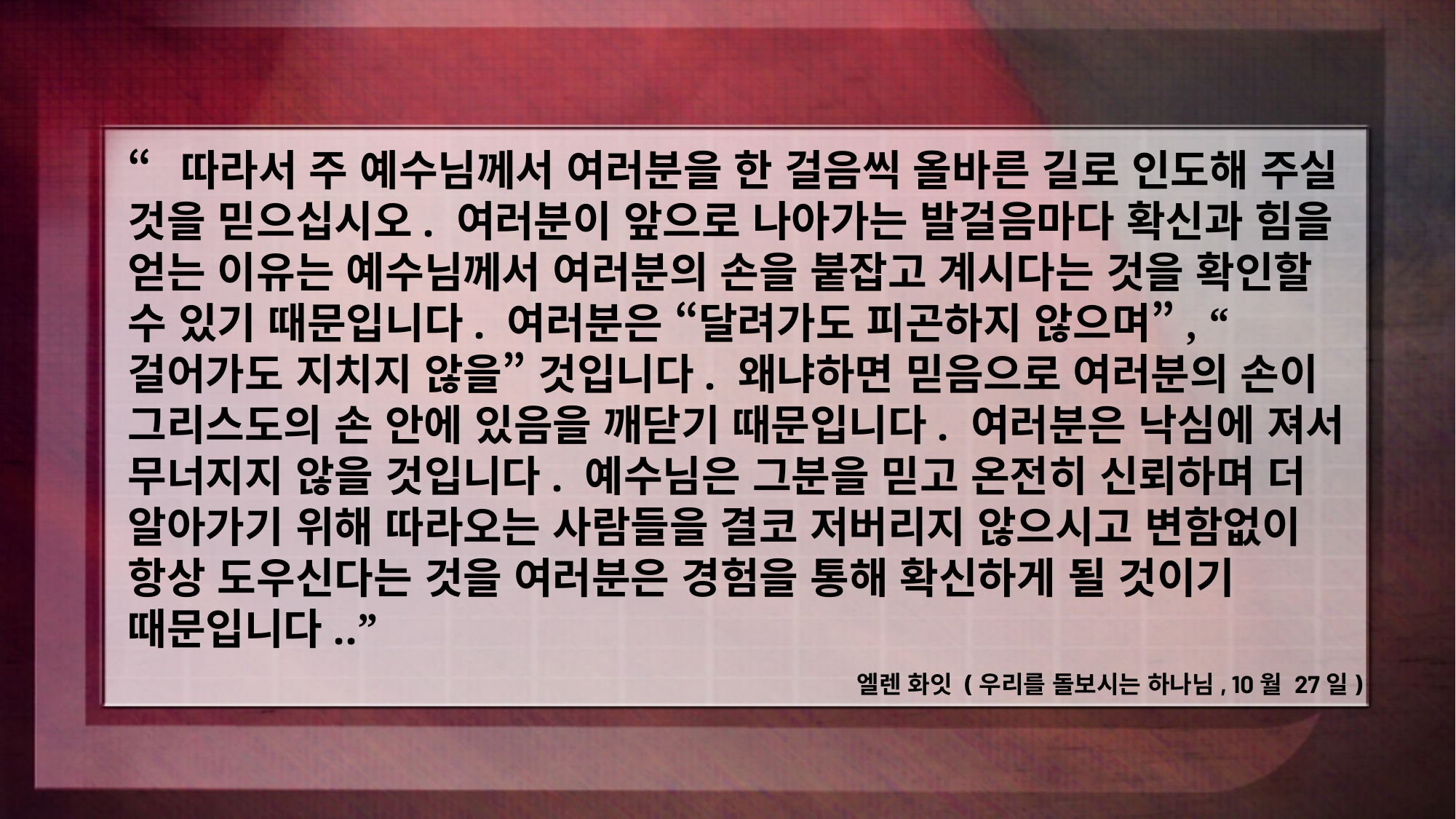

“따라서 주 예수님께서 여러분을 한 걸음씩 올바른 길로 인도해 주실 것을 믿으십시오. 여러분이 앞으로 나아가는 발걸음마다 확신과 힘을 얻는 이유는 예수님께서 여러분의 손을 붙잡고 계시다는 것을 확인할 수 있기 때문입니다. 여러분은 “달려가도 피곤하지 않으며”, “걸어가도 지치지 않을” 것입니다. 왜냐하면 믿음으로 여러분의 손이 그리스도의 손 안에 있음을 깨닫기 때문입니다. 여러분은 낙심에 져서 무너지지 않을 것입니다. 예수님은 그분을 믿고 온전히 신뢰하며 더 알아가기 위해 따라오는 사람들을 결코 저버리지 않으시고 변함없이 항상 도우신다는 것을 여러분은 경험을 통해 확신하게 될 것이기 때문입니다..”
엘렌 화잇 (우리를 돌보시는 하나님, 10월 27일)